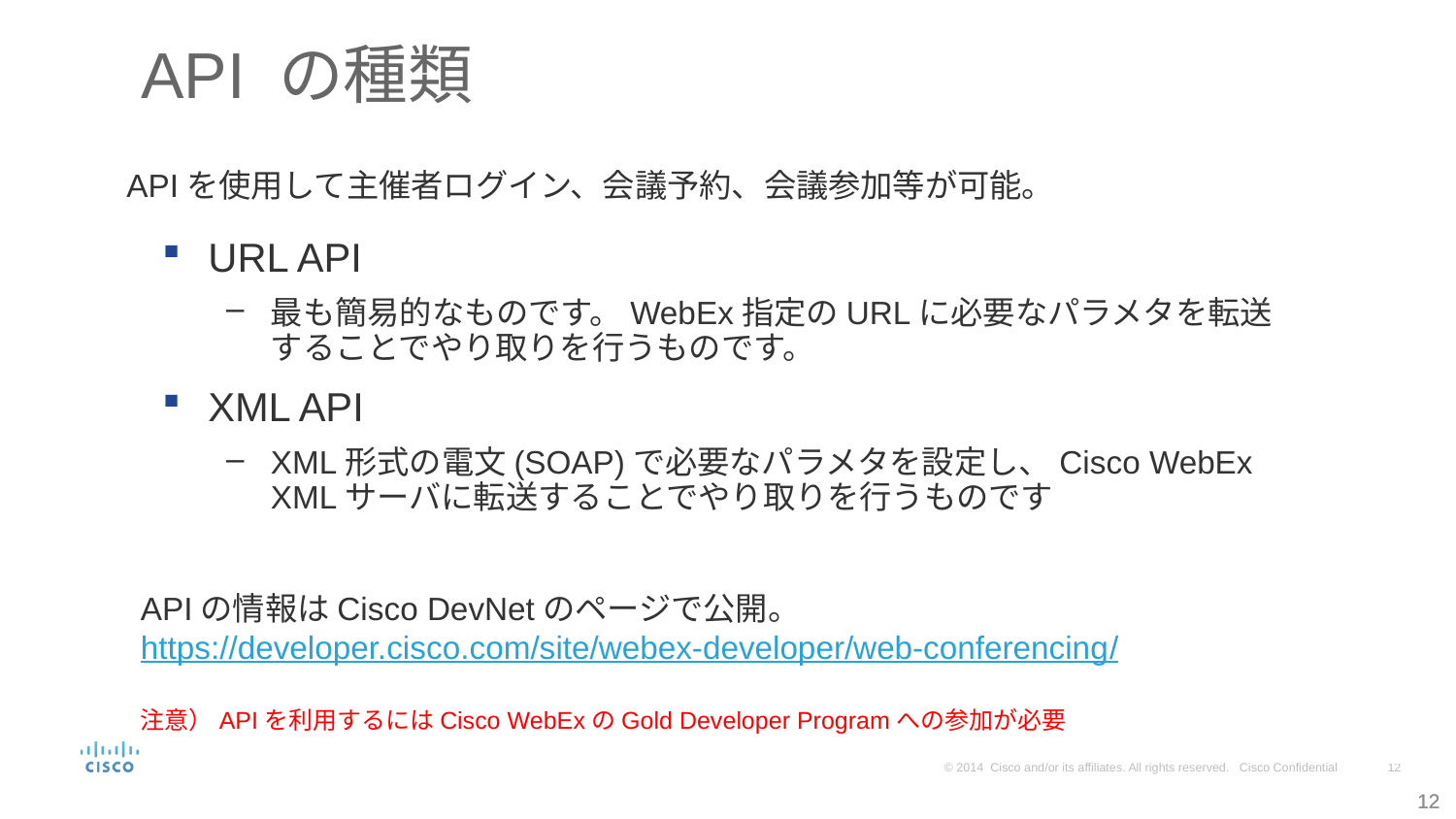

# API の種類
APIを使用して主催者ログイン、会議予約、会議参加等が可能。
URL API
最も簡易的なものです。WebEx指定のURLに必要なパラメタを転送することでやり取りを行うものです。
XML API
XML形式の電文(SOAP)で必要なパラメタを設定し、Cisco WebEx XMLサーバに転送することでやり取りを行うものです
APIの情報はCisco DevNetのページで公開。
https://developer.cisco.com/site/webex-developer/web-conferencing/

注意）APIを利用するにはCisco WebExのGold Developer Programへの参加が必要